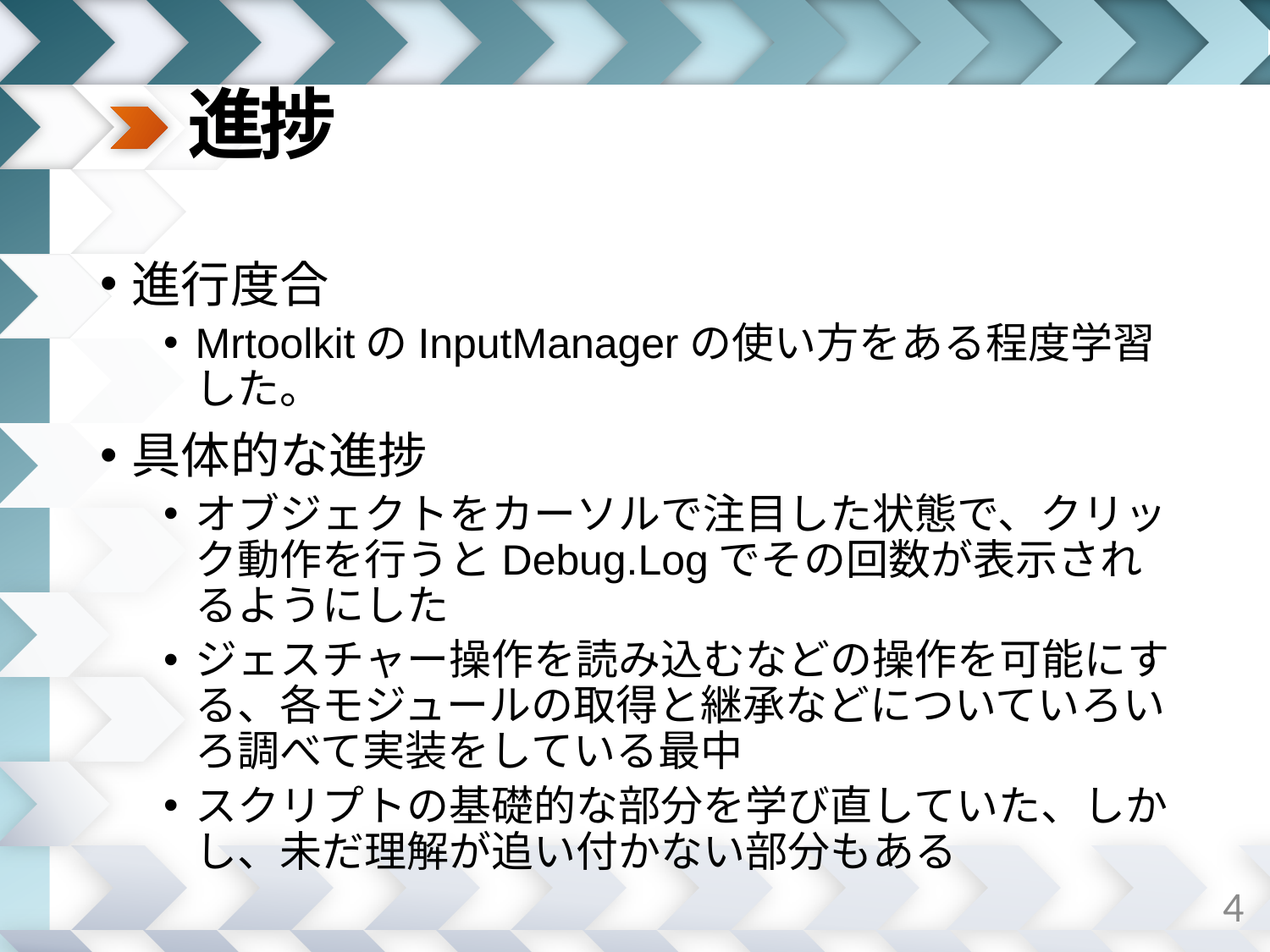

# 進捗
進行度合
MrtoolkitのInputManagerの使い方をある程度学習した。
具体的な進捗
オブジェクトをカーソルで注目した状態で、クリック動作を行うとDebug.Logでその回数が表示されるようにした
ジェスチャー操作を読み込むなどの操作を可能にする、各モジュールの取得と継承などについていろいろ調べて実装をしている最中
スクリプトの基礎的な部分を学び直していた、しかし、未だ理解が追い付かない部分もある
4